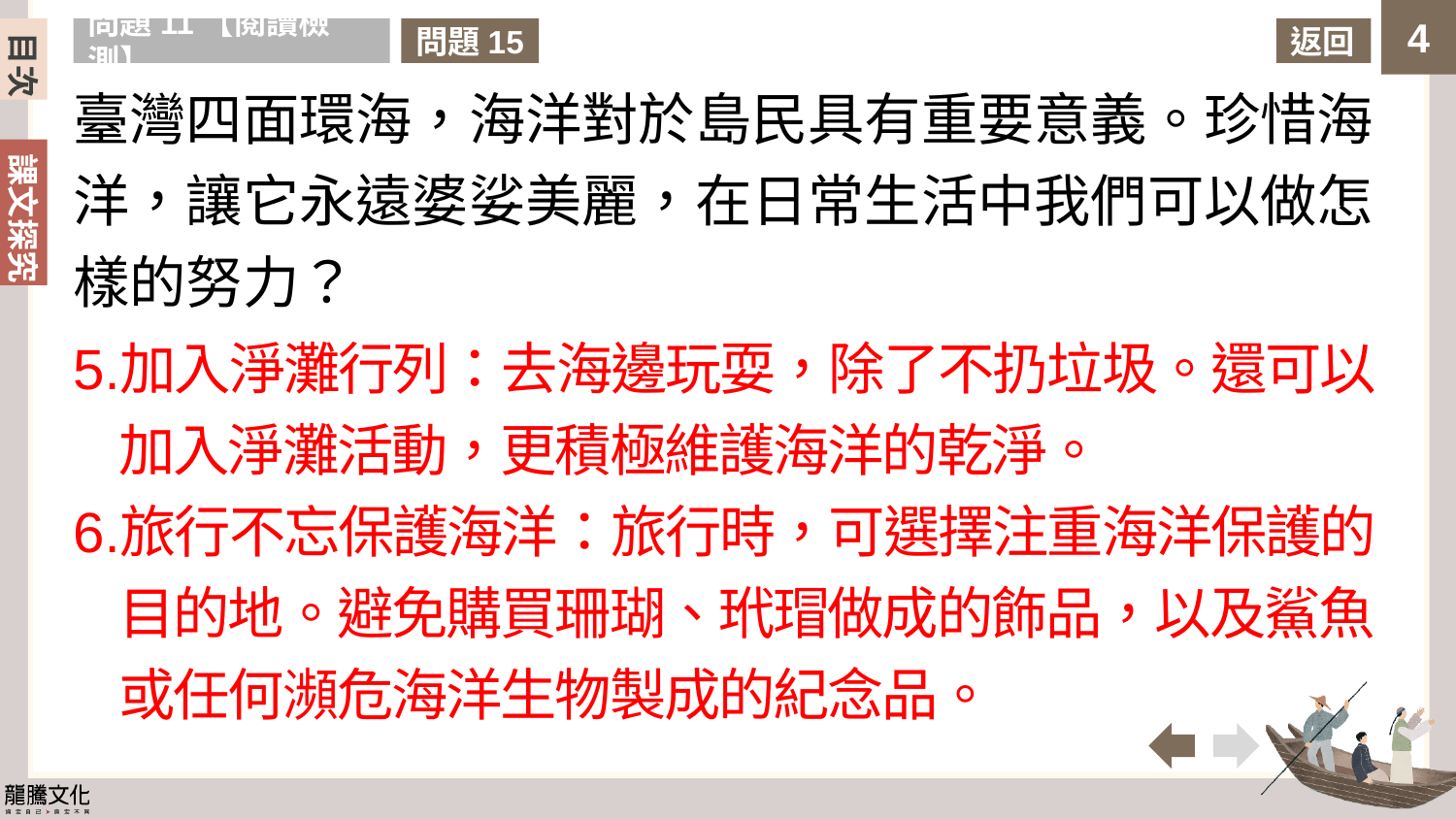

目次
問題11【閱讀檢測】
問題15
返回
臺灣四面環海，海洋對於島民具有重要意義。珍惜海洋，讓它永遠婆娑美麗，在日常生活中我們可以做怎樣的努力？
加入淨灘行列：去海邊玩耍，除了不扔垃圾。還可以加入淨灘活動，更積極維護海洋的乾淨。
旅行不忘保護海洋：旅行時，可選擇注重海洋保護的目的地。避免購買珊瑚、玳瑁做成的飾品，以及鯊魚或任何瀕危海洋生物製成的紀念品。